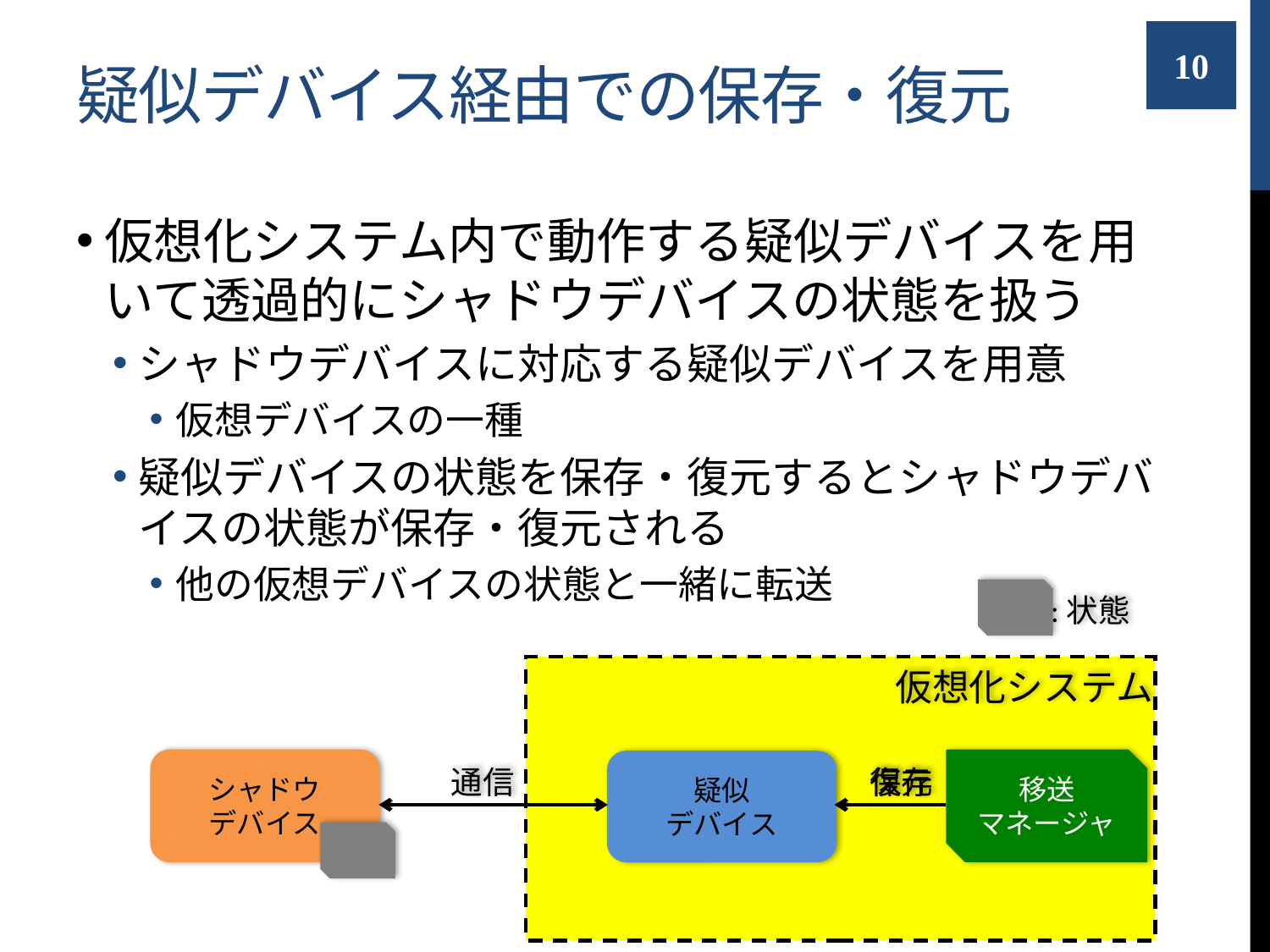

# 疑似デバイス経由での保存・復元
10
仮想化システム内で動作する疑似デバイスを用いて透過的にシャドウデバイスの状態を扱う
シャドウデバイスに対応する疑似デバイスを用意
仮想デバイスの一種
疑似デバイスの状態を保存・復元するとシャドウデバイスの状態が保存・復元される
他の仮想デバイスの状態と一緒に転送

:状態

仮想化システム
移送
マネージャ

シャドウ
デバイス
疑似
デバイス
通信
保存
復元